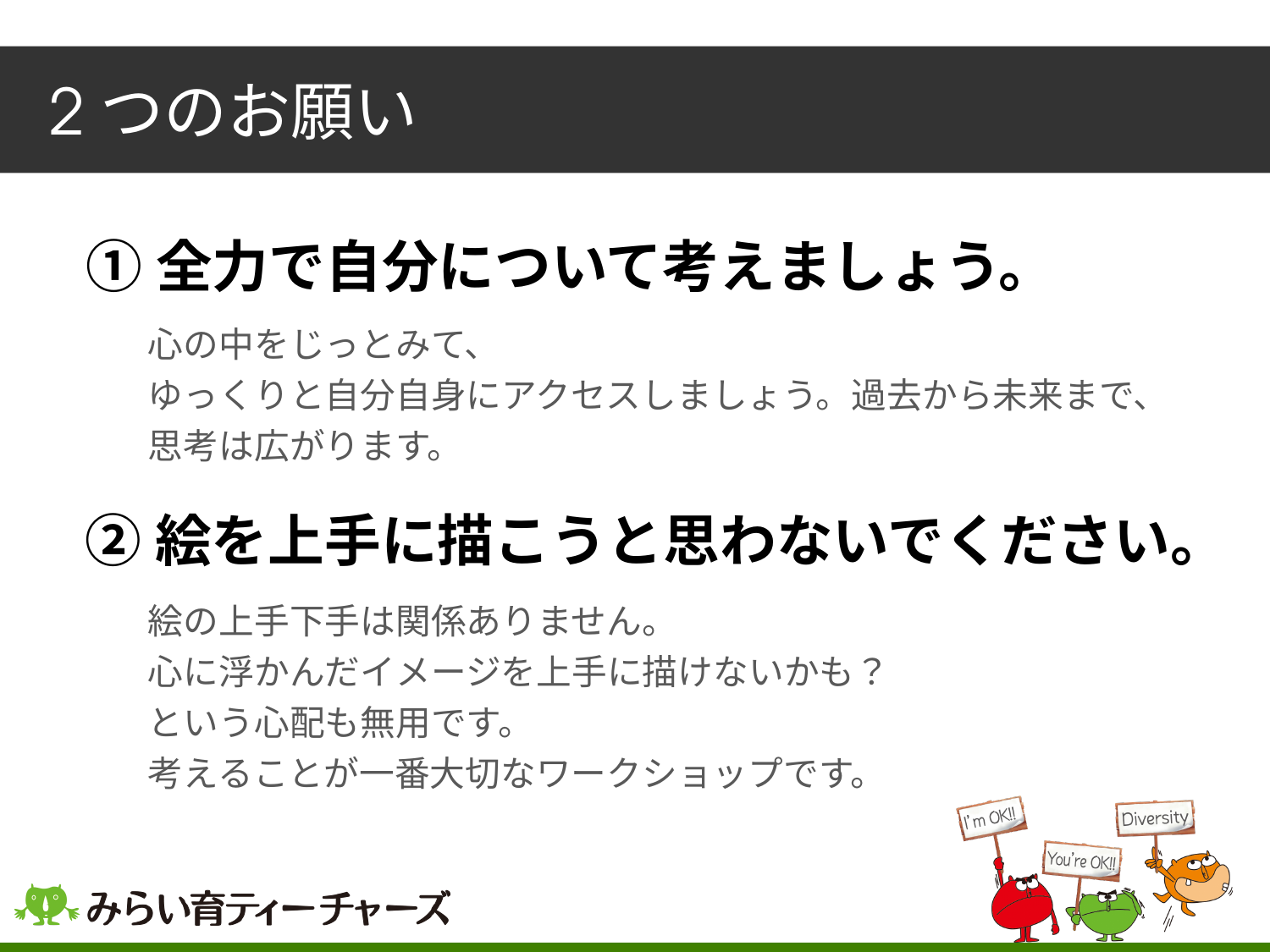

2つのお願い
➀全力で自分について考えましょう。
心の中をじっとみて、
ゆっくりと自分自身にアクセスしましょう。過去から未来まで、思考は広がります。
②絵を上手に描こうと思わないでください。
絵の上手下手は関係ありません。
心に浮かんだイメージを上手に描けないかも？
という心配も無用です。
考えることが一番大切なワークショップです。